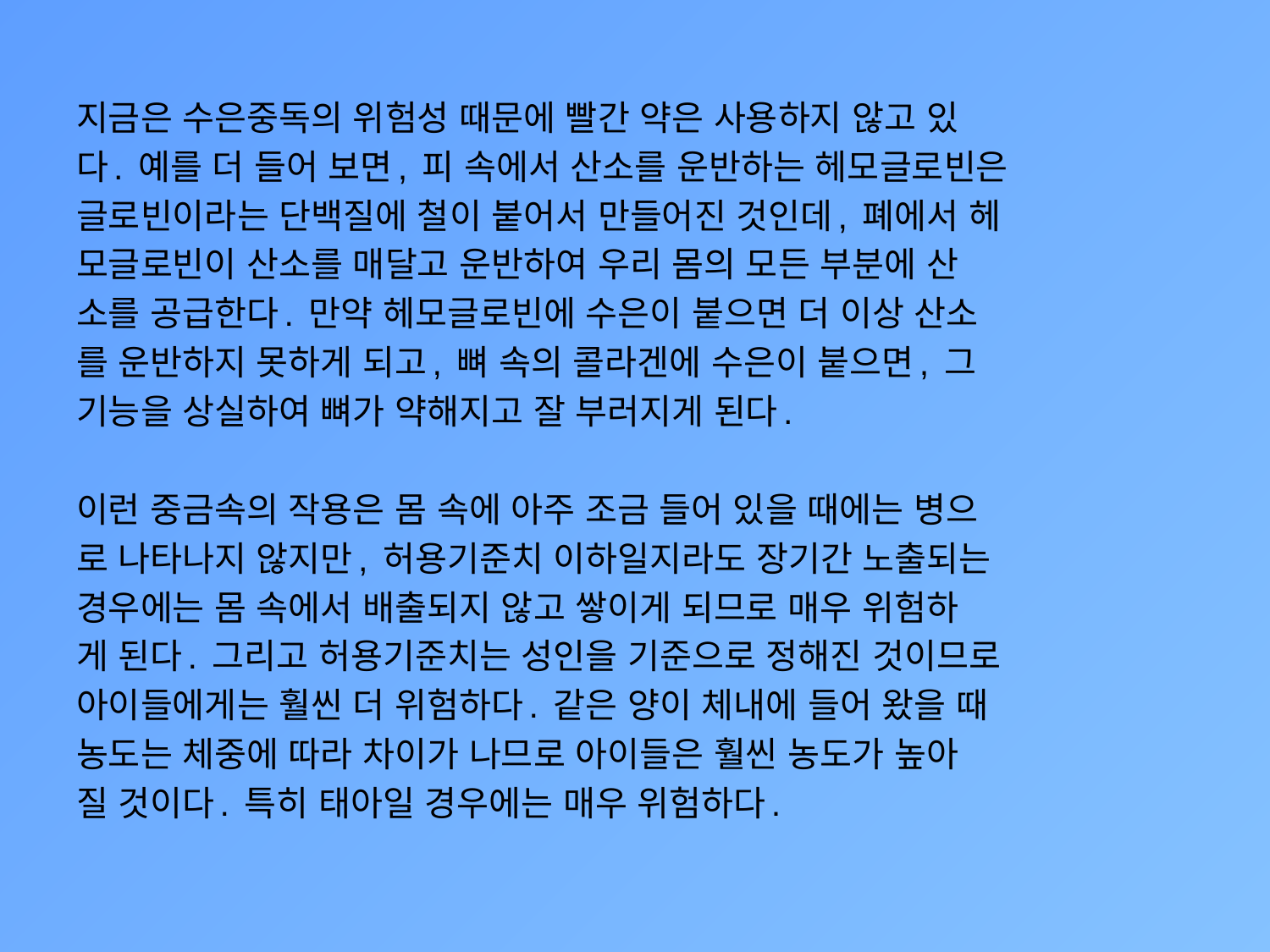

지금은 수은중독의 위험성 때문에 빨간 약은 사용하지 않고 있
다. 예를 더 들어 보면, 피 속에서 산소를 운반하는 헤모글로빈은
글로빈이라는 단백질에 철이 붙어서 만들어진 것인데, 폐에서 헤
모글로빈이 산소를 매달고 운반하여 우리 몸의 모든 부분에 산
소를 공급한다. 만약 헤모글로빈에 수은이 붙으면 더 이상 산소
를 운반하지 못하게 되고, 뼈 속의 콜라겐에 수은이 붙으면, 그
기능을 상실하여 뼈가 약해지고 잘 부러지게 된다.

이런 중금속의 작용은 몸 속에 아주 조금 들어 있을 때에는 병으
로 나타나지 않지만, 허용기준치 이하일지라도 장기간 노출되는
경우에는 몸 속에서 배출되지 않고 쌓이게 되므로 매우 위험하
게 된다. 그리고 허용기준치는 성인을 기준으로 정해진 것이므로
아이들에게는 훨씬 더 위험하다. 같은 양이 체내에 들어 왔을 때
농도는 체중에 따라 차이가 나므로 아이들은 훨씬 농도가 높아
질 것이다. 특히 태아일 경우에는 매우 위험하다.